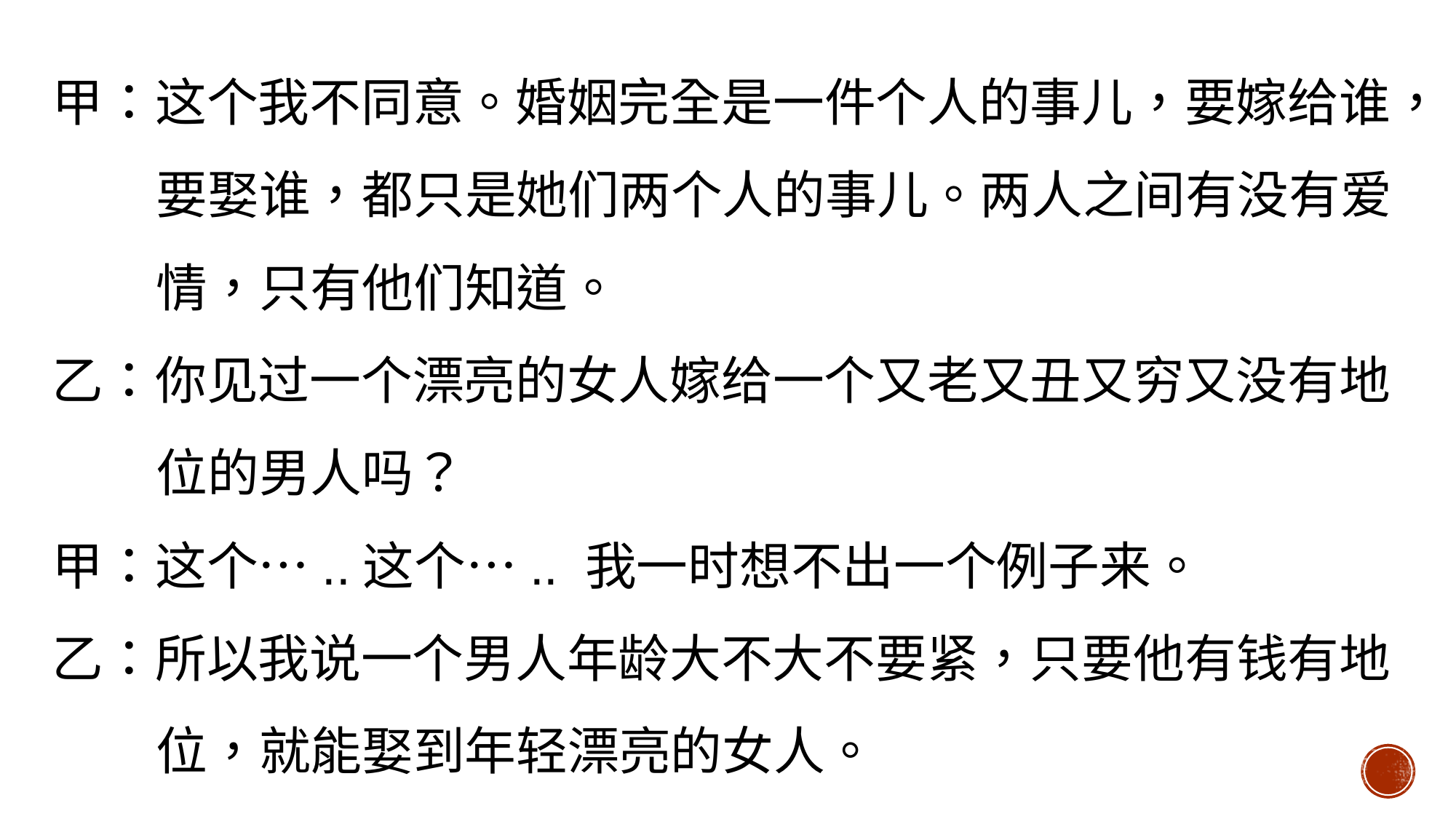

甲：这个我不同意。婚姻完全是一件个人的事儿，要嫁给谁，
        要娶谁，都只是她们两个人的事儿。两人之间有没有爱
        情，只有他们知道。
乙：你见过一个漂亮的女人嫁给一个又老又丑又穷又没有地
        位的男人吗？
甲：这个…..这个….. 我一时想不出一个例子来。
乙：所以我说一个男人年龄大不大不要紧，只要他有钱有地
        位，就能娶到年轻漂亮的女人。